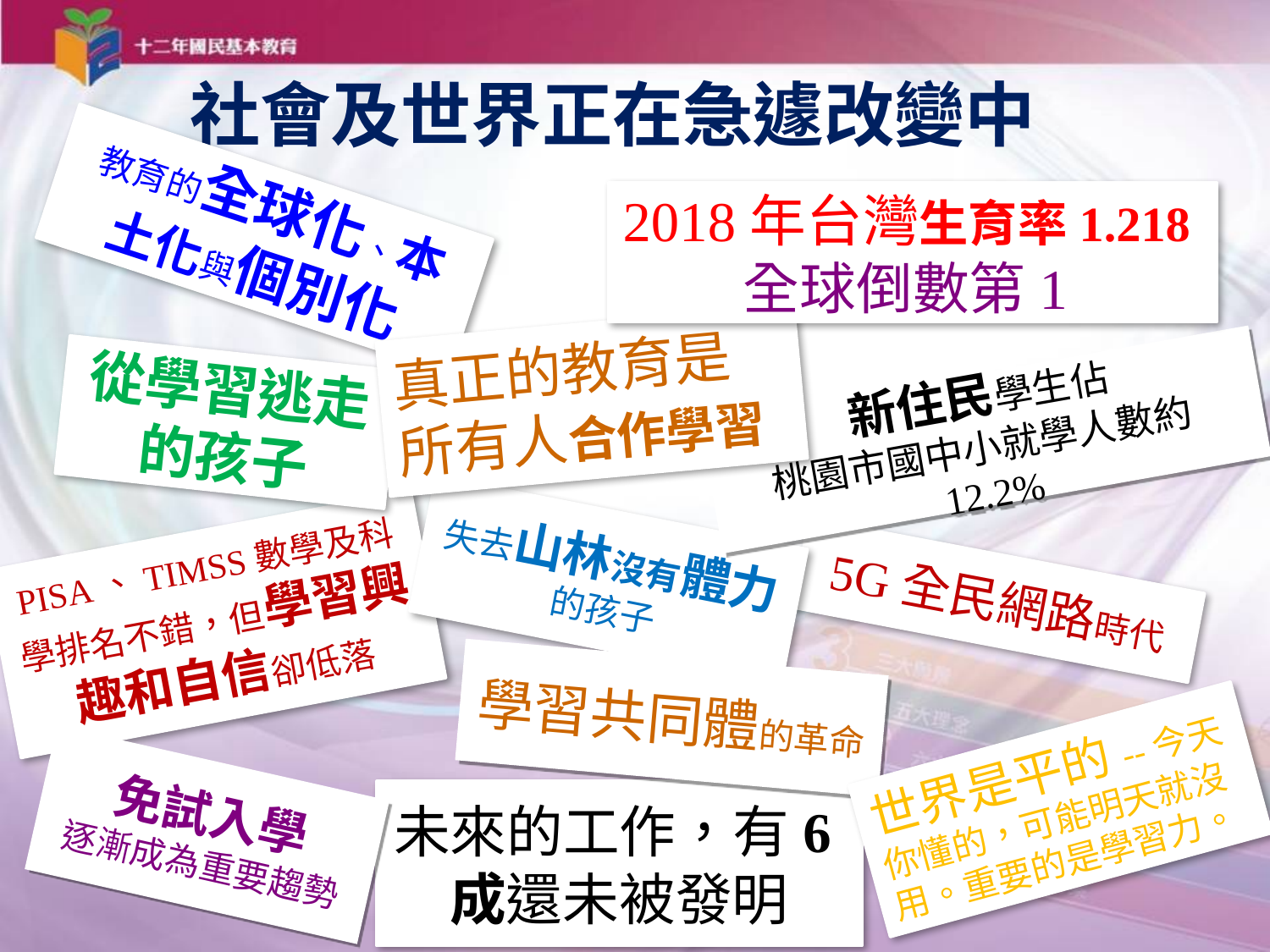

社會及世界正在急遽改變中
教育的全球化、本土化與個別化
2018年台灣生育率1.218全球倒數第1
真正的教育是所有人合作學習
從學習逃走的孩子
新住民學生佔
桃園市國中小就學人數約12.2%
失去山林沒有體力的孩子
PISA、TIMSS數學及科學排名不錯，但學習興趣和自信卻低落
5G全民網路時代
學習共同體的革命
世界是平的--今天你懂的，可能明天就沒用。重要的是學習力。
免試入學
逐漸成為重要趨勢
未來的工作，有6成還未被發明